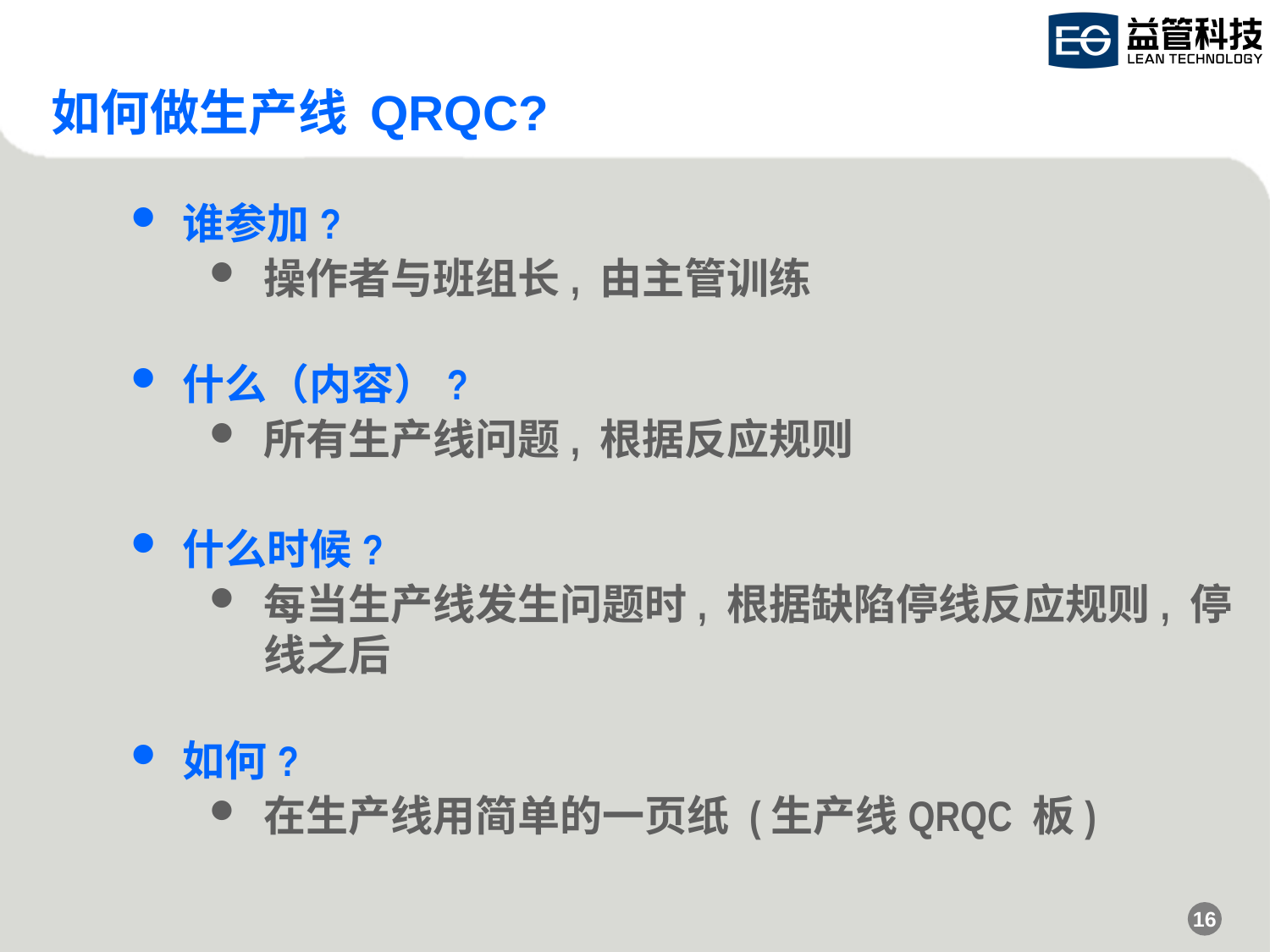

# 如何做生产线 QRQC?

谁参加?
操作者与班组长, 由主管训练
什么（内容）?
所有生产线问题, 根据反应规则

什么时候?
每当生产线发生问题时, 根据缺陷停线反应规则, 停线之后
如何?
在生产线用简单的一页纸 (生产线QRQC 板)